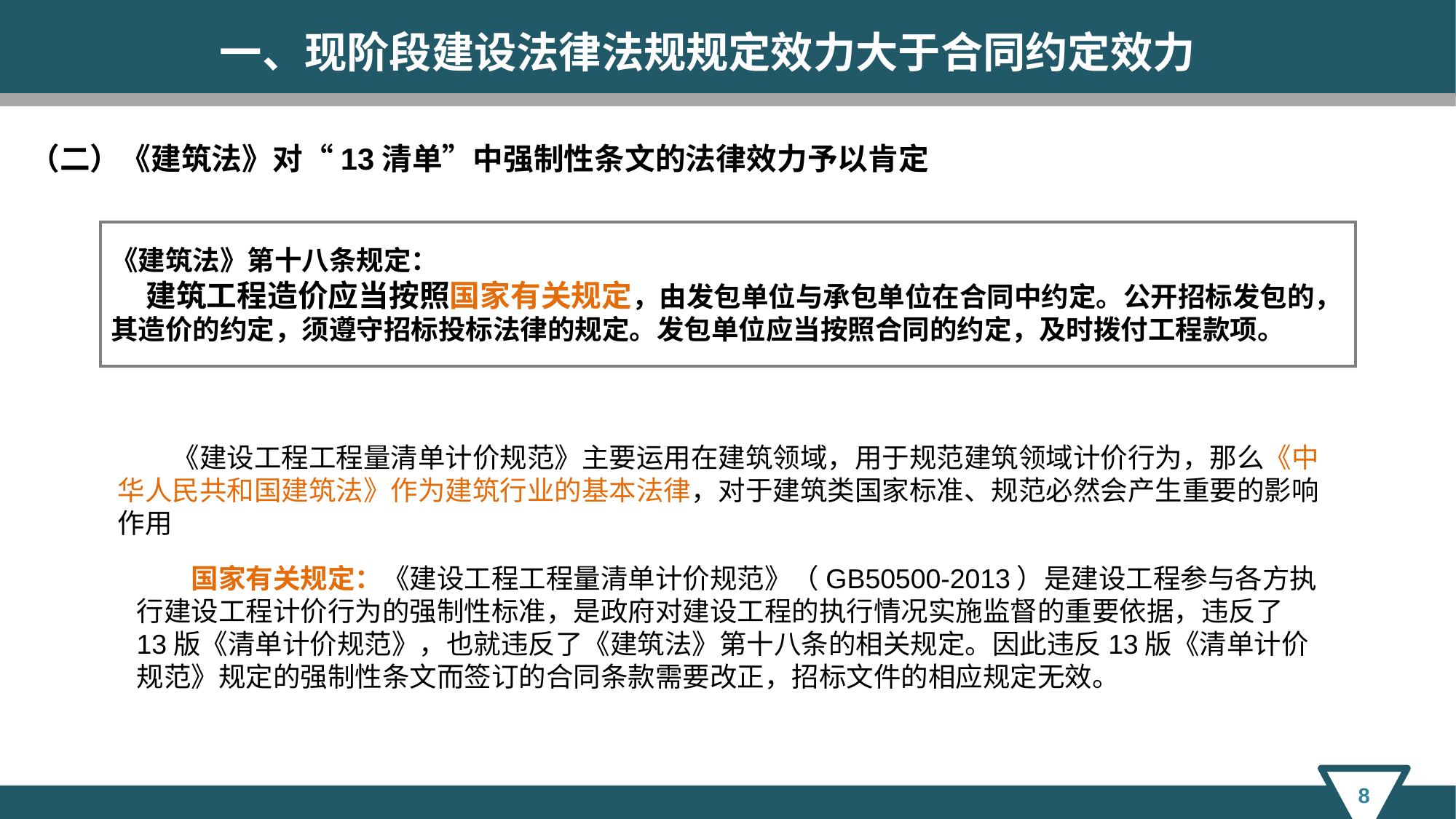

一、现阶段建设法律法规规定效力大于合同约定效力
（二）《建筑法》对“13清单”中强制性条文的法律效力予以肯定
《建筑法》第十八条规定：
    建筑工程造价应当按照国家有关规定，由发包单位与承包单位在合同中约定。公开招标发包的，其造价的约定，须遵守招标投标法律的规定。发包单位应当按照合同的约定，及时拨付工程款项。
《建设工程工程量清单计价规范》主要运用在建筑领域，用于规范建筑领域计价行为，那么《中华人民共和国建筑法》作为建筑行业的基本法律，对于建筑类国家标准、规范必然会产生重要的影响作用
国家有关规定：《建设工程工程量清单计价规范》（GB50500-2013）是建设工程参与各方执行建设工程计价行为的强制性标准，是政府对建设工程的执行情况实施监督的重要依据，违反了13版《清单计价规范》，也就违反了《建筑法》第十八条的相关规定。因此违反13版《清单计价规范》规定的强制性条文而签订的合同条款需要改正，招标文件的相应规定无效。